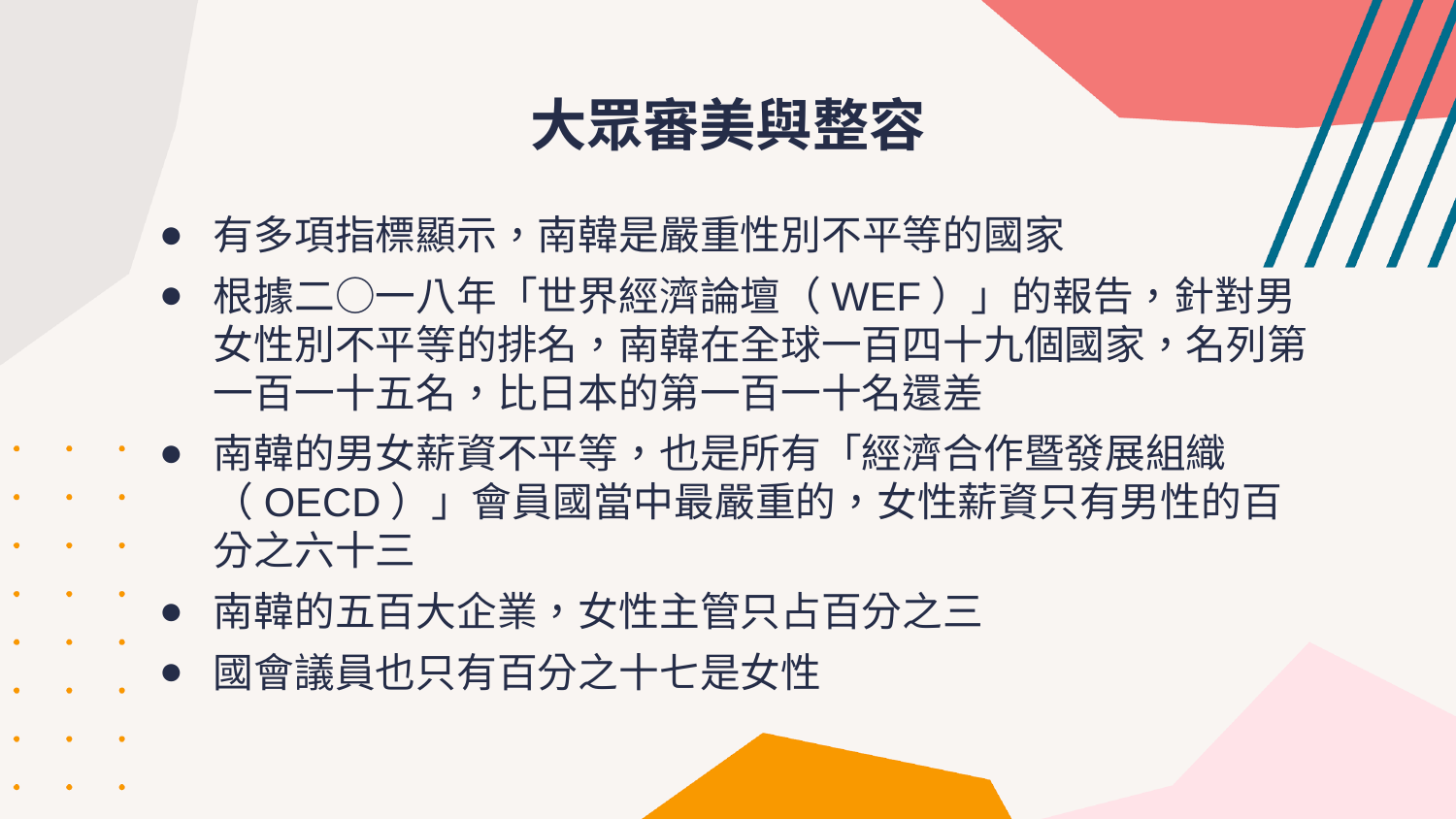

# 大眾審美與整容
有多項指標顯示，南韓是嚴重性別不平等的國家
根據二○一八年「世界經濟論壇（WEF）」的報告，針對男女性別不平等的排名，南韓在全球一百四十九個國家，名列第一百一十五名，比日本的第一百一十名還差
南韓的男女薪資不平等，也是所有「經濟合作暨發展組織（OECD）」會員國當中最嚴重的，女性薪資只有男性的百分之六十三
南韓的五百大企業，女性主管只占百分之三
國會議員也只有百分之十七是女性